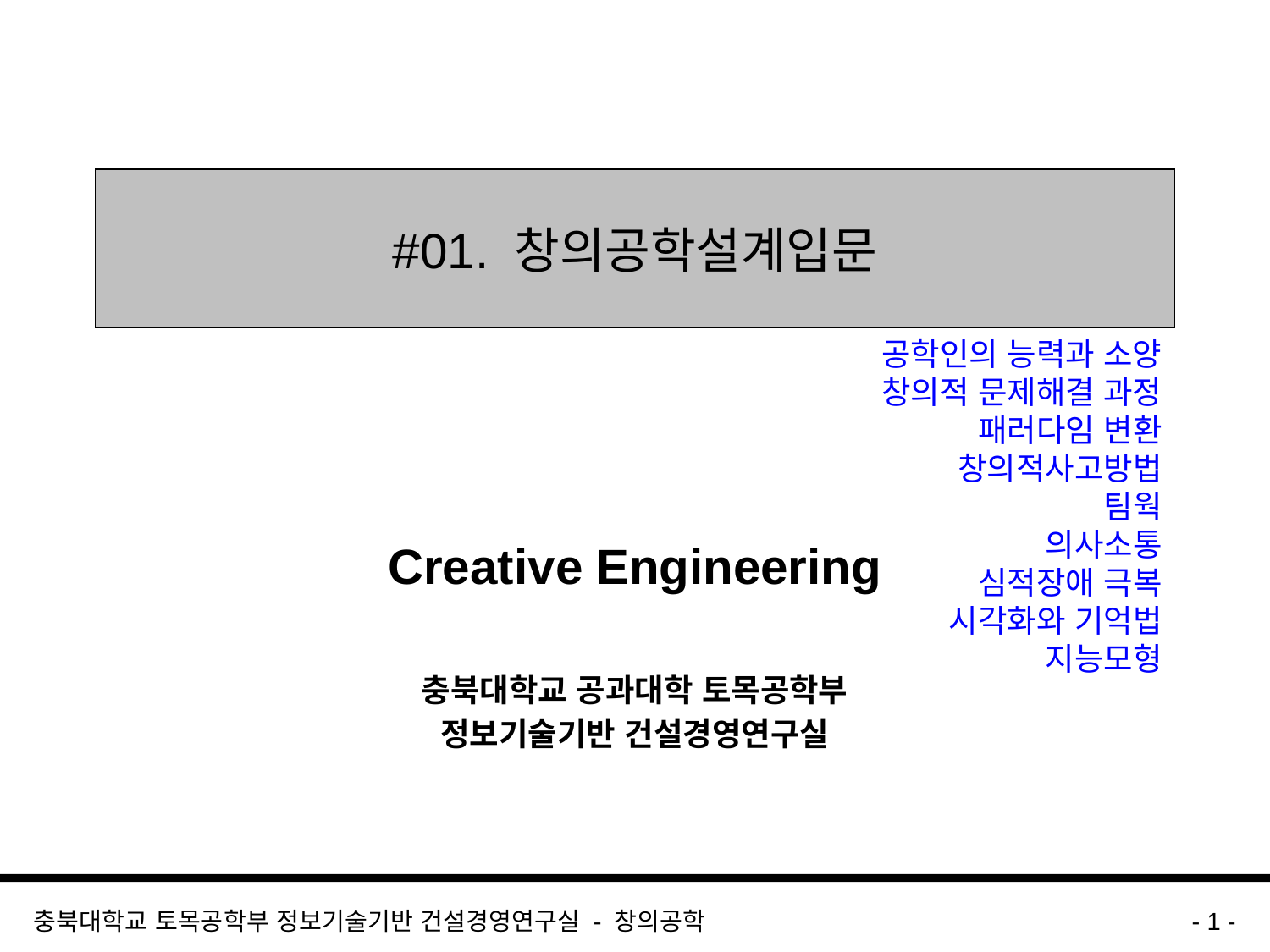

# #01. 창의공학설계입문
공학인의 능력과 소양
창의적 문제해결 과정
패러다임 변환
창의적사고방법
팀웍
의사소통
심적장애 극복
시각화와 기억법
지능모형
Creative Engineering

충북대학교 공과대학 토목공학부
정보기술기반 건설경영연구실
충북대학교 토목공학부 정보기술기반 건설경영연구실 - 창의공학
- 1 -